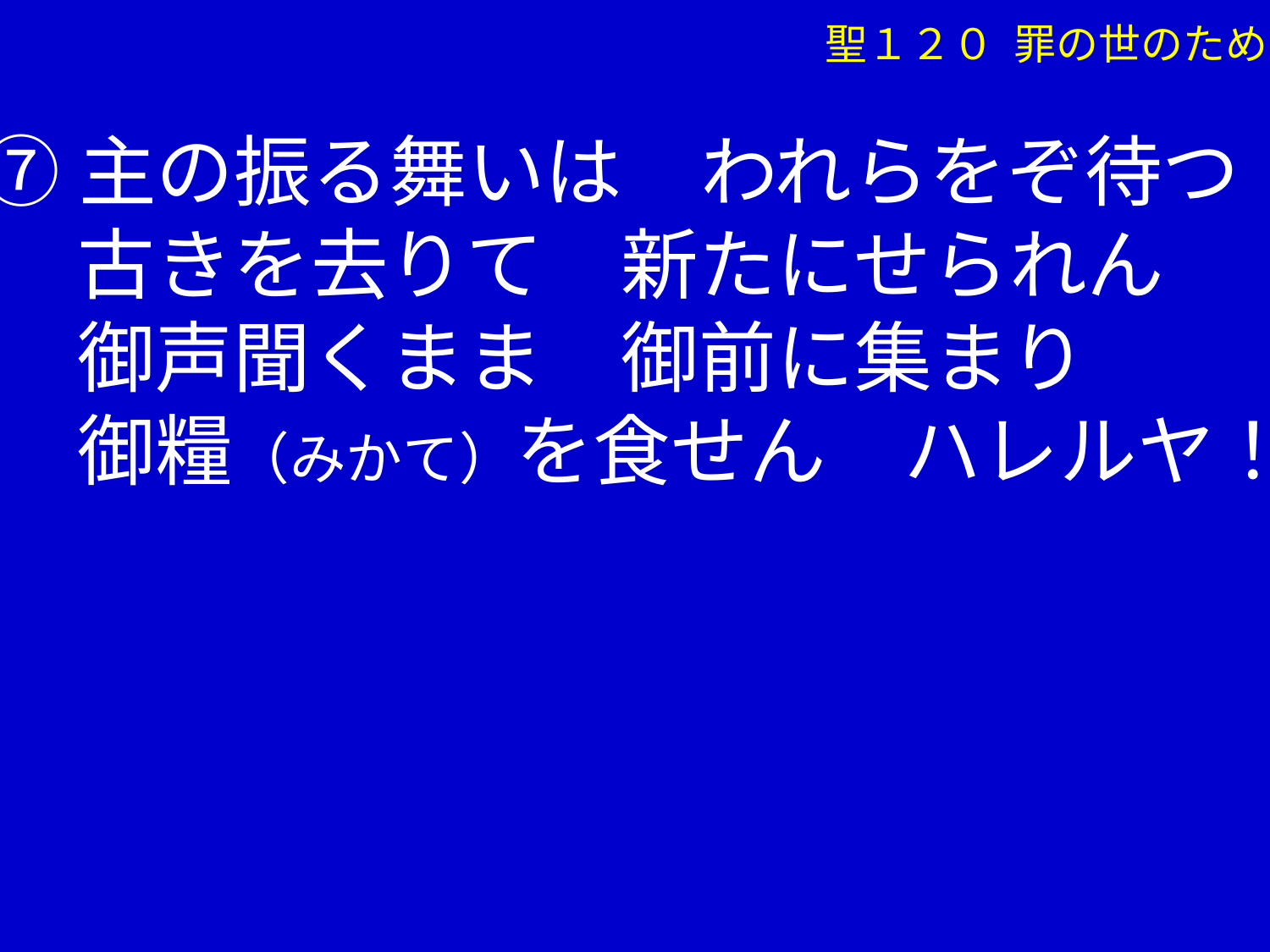

聖１２０  罪の世のため
⑦主の振る舞いは　われらをぞ待つ
　 古きを去りて　新たにせられん
　 御声聞くまま　御前に集まり
　 御糧（みかて）を食せん　ハレルヤ！